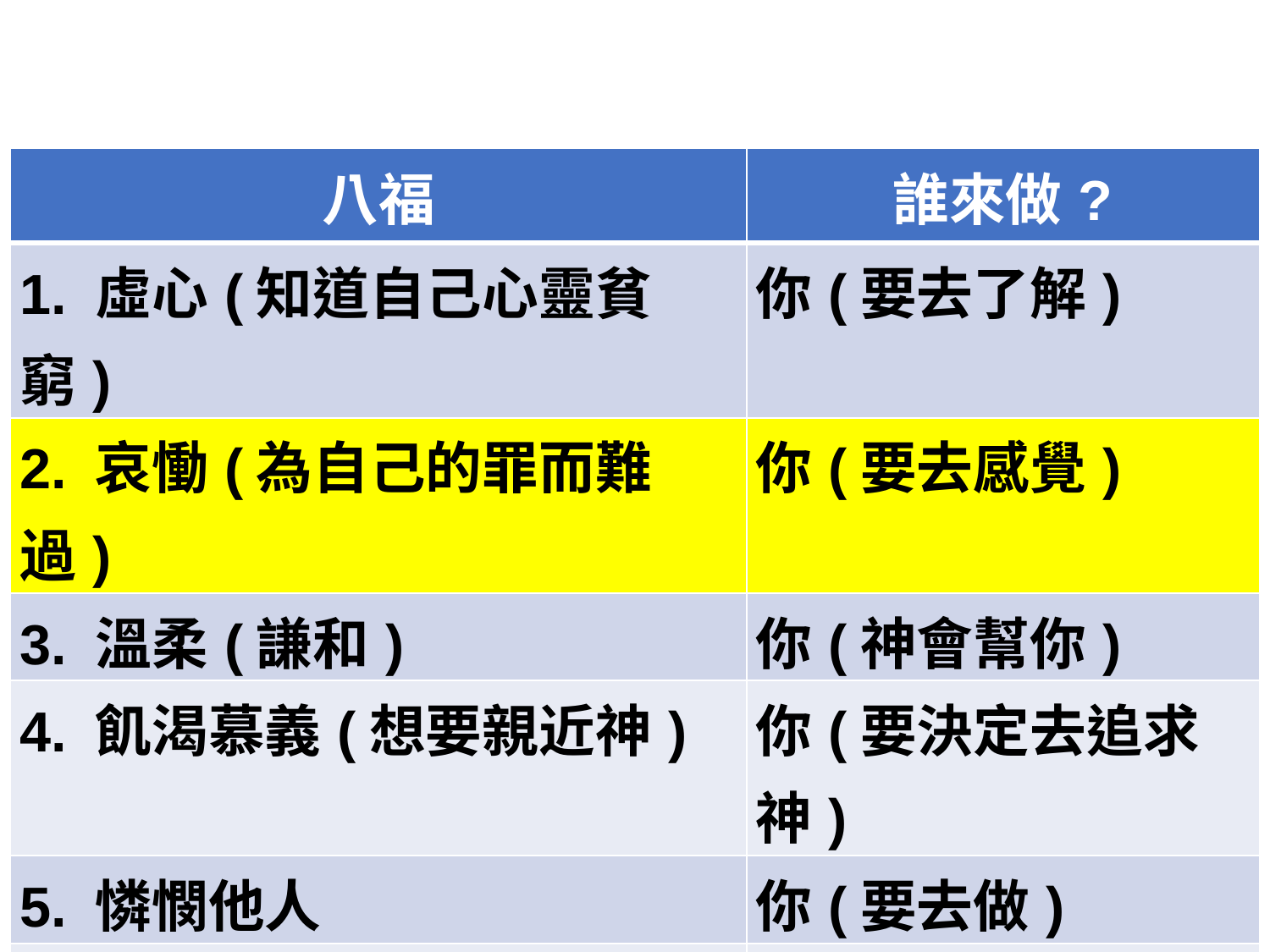

| 八福 | 誰來做? |
| --- | --- |
| 1. 虛心(知道自己心靈貧窮) | 你(要去了解) |
| 2. 哀慟(為自己的罪而難過) | 你(要去感覺) |
| 3. 溫柔(謙和) | 你(神會幫你) |
| 4. 飢渴慕義(想要親近神) | 你(要決定去追求神) |
| 5. 憐憫他人 | 你(要去做) |
| 6. 清心(純潔的心) | 神要改變你 |
| 7. 使人和睦(修復關係) | 你就可靠神去做 |
| 8. 為義受迫害 | 但是會遇到… |